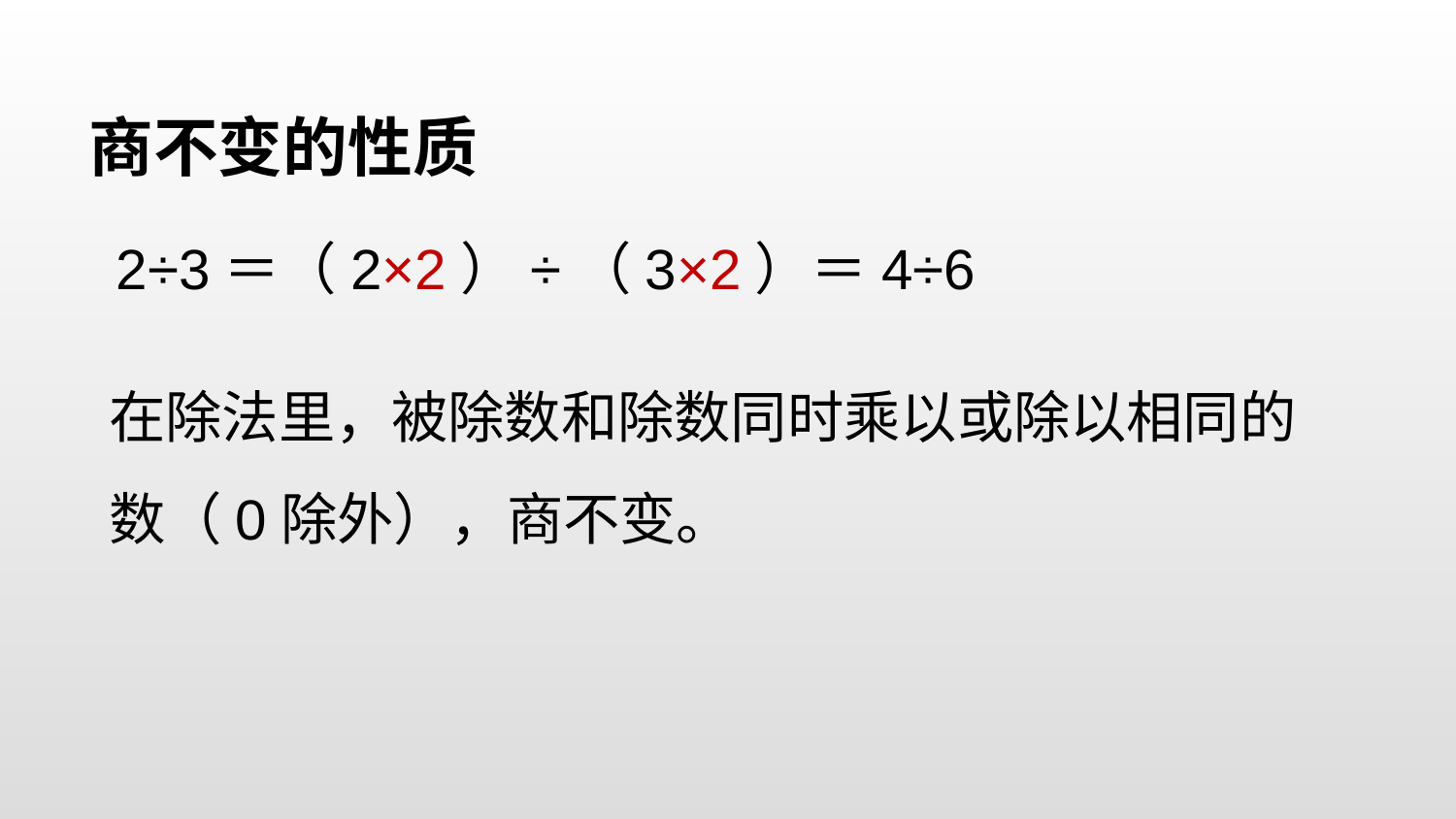

商不变的性质
2÷3＝（2×2）÷（3×2）＝4÷6
在除法里，被除数和除数同时乘以或除以相同的数（0除外），商不变。